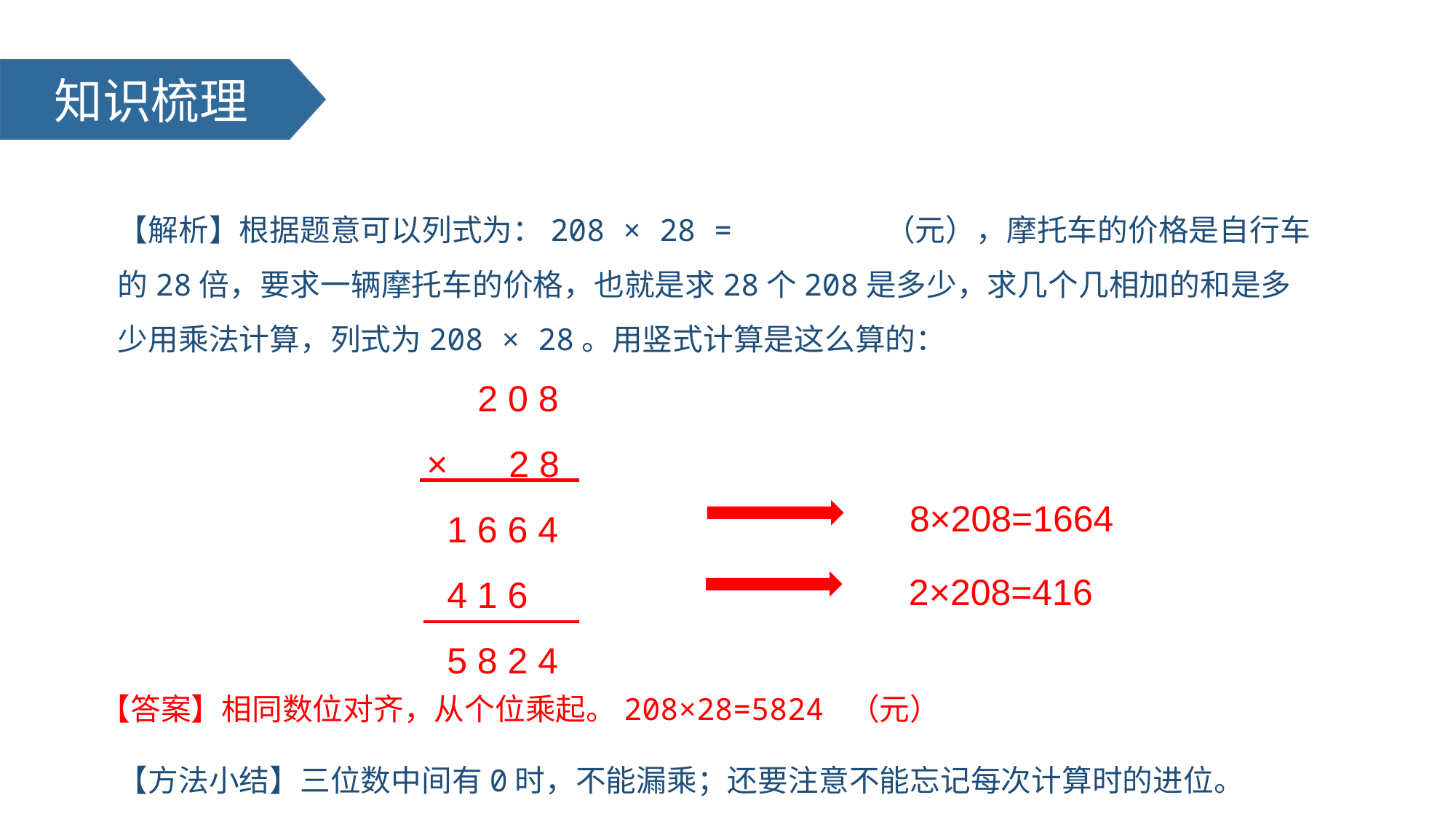

知识梳理
【解析】根据题意可以列式为：208 × 28 =        （元），摩托车的价格是自行车的28倍，要求一辆摩托车的价格，也就是求28个208是多少，求几个几相加的和是多少用乘法计算，列式为208 × 28。用竖式计算是这么算的：
      2 0 8
 ×      2 8
   1 6 6 4
   4 1 6
   5 8 2 4
8×208=1664

2×208=416

【答案】相同数位对齐，从个位乘起。208×28=5824 （元）
【方法小结】三位数中间有0时，不能漏乘；还要注意不能忘记每次计算时的进位。